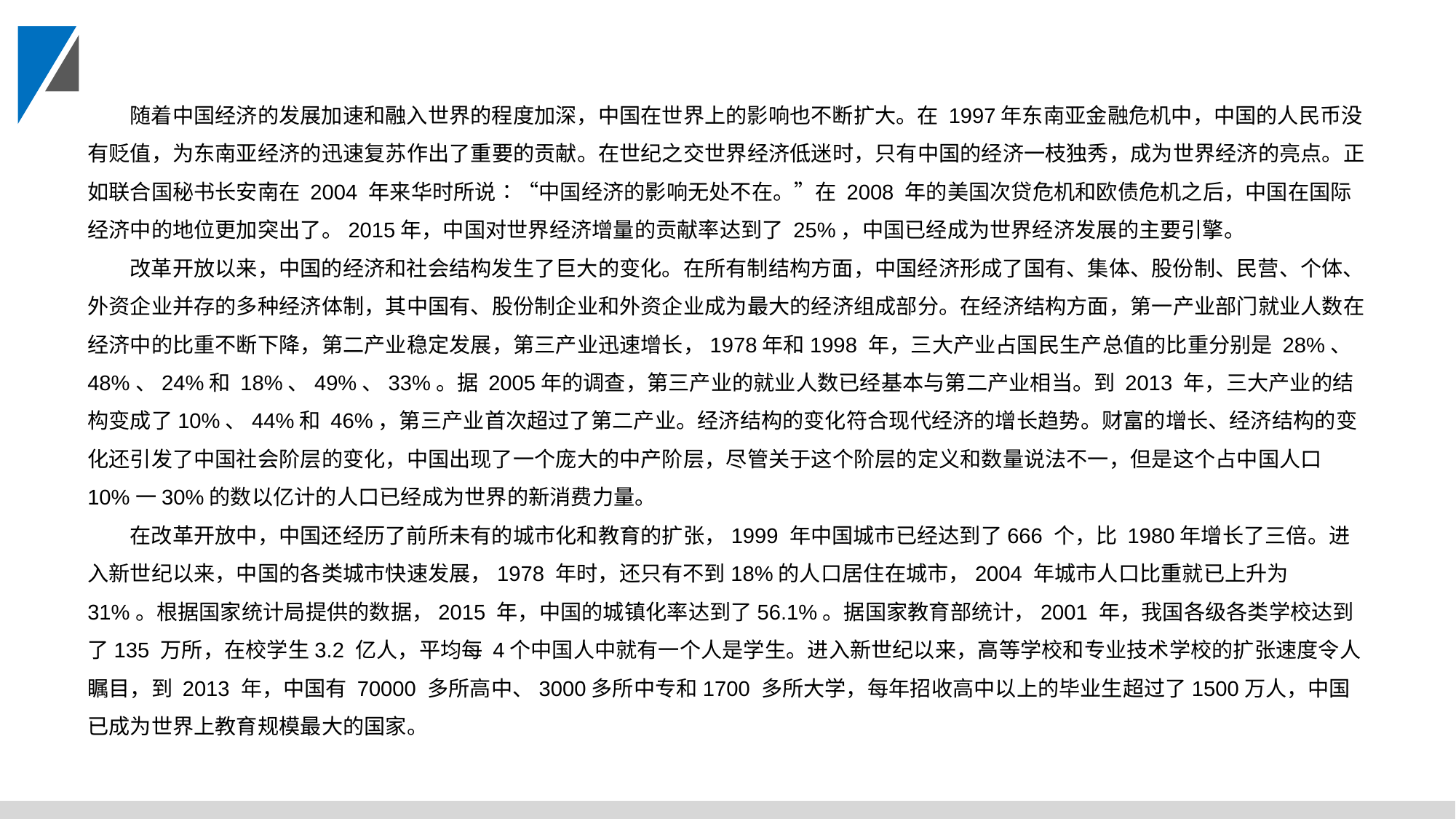

随着中国经济的发展加速和融入世界的程度加深，中国在世界上的影响也不断扩大。在 1997年东南亚金融危机中，中国的人民币没有贬值，为东南亚经济的迅速复苏作出了重要的贡献。在世纪之交世界经济低迷时，只有中国的经济一枝独秀，成为世界经济的亮点。正如联合国秘书长安南在 2004 年来华时所说∶“中国经济的影响无处不在。”在 2008 年的美国次贷危机和欧债危机之后，中国在国际经济中的地位更加突出了。2015年，中国对世界经济增量的贡献率达到了 25%，中国已经成为世界经济发展的主要引擎。
改革开放以来，中国的经济和社会结构发生了巨大的变化。在所有制结构方面，中国经济形成了国有、集体、股份制、民营、个体、外资企业并存的多种经济体制，其中国有、股份制企业和外资企业成为最大的经济组成部分。在经济结构方面，第一产业部门就业人数在经济中的比重不断下降，第二产业稳定发展，第三产业迅速增长，1978年和1998 年，三大产业占国民生产总值的比重分别是 28%、48%、24%和 18%、49%、33%。据 2005年的调查，第三产业的就业人数已经基本与第二产业相当。到 2013 年，三大产业的结构变成了10%、44%和 46%，第三产业首次超过了第二产业。经济结构的变化符合现代经济的增长趋势。财富的增长、经济结构的变化还引发了中国社会阶层的变化，中国出现了一个庞大的中产阶层，尽管关于这个阶层的定义和数量说法不一，但是这个占中国人口 10%一30%的数以亿计的人口已经成为世界的新消费力量。
在改革开放中，中国还经历了前所未有的城市化和教育的扩张，1999 年中国城市已经达到了666 个，比 1980年增长了三倍。进入新世纪以来，中国的各类城市快速发展，1978 年时，还只有不到18%的人口居住在城市，2004 年城市人口比重就已上升为 31%。根据国家统计局提供的数据，2015 年，中国的城镇化率达到了56.1%。据国家教育部统计，2001 年，我国各级各类学校达到了135 万所，在校学生3.2 亿人，平均每 4个中国人中就有一个人是学生。进入新世纪以来，高等学校和专业技术学校的扩张速度令人瞩目，到 2013 年，中国有 70000 多所高中、3000多所中专和1700 多所大学，每年招收高中以上的毕业生超过了1500万人，中国已成为世界上教育规模最大的国家。